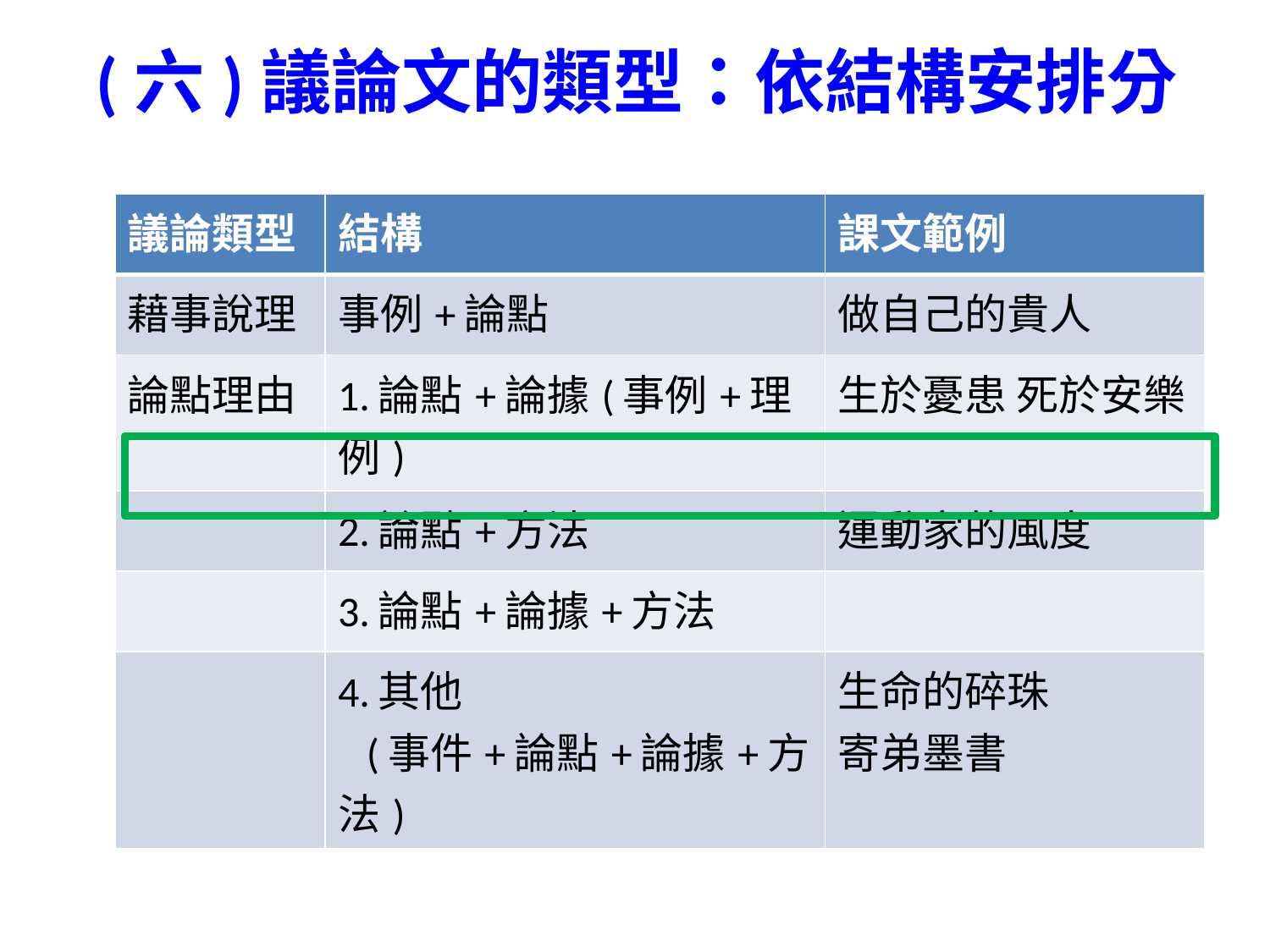

# (六)議論文的類型：依結構安排分
| 議論類型 | 結構 | 課文範例 |
| --- | --- | --- |
| 藉事說理 | 事例+論點 | 做自己的貴人 |
| 論點理由 | 1.論點+論據(事例+理例) | 生於憂患 死於安樂 |
|  | 2.論點+方法 | 運動家的風度 |
|  | 3.論點+論據+方法 |  |
|  | 4.其他 (事件+論點+論據+方法) | 生命的碎珠 寄弟墨書 |